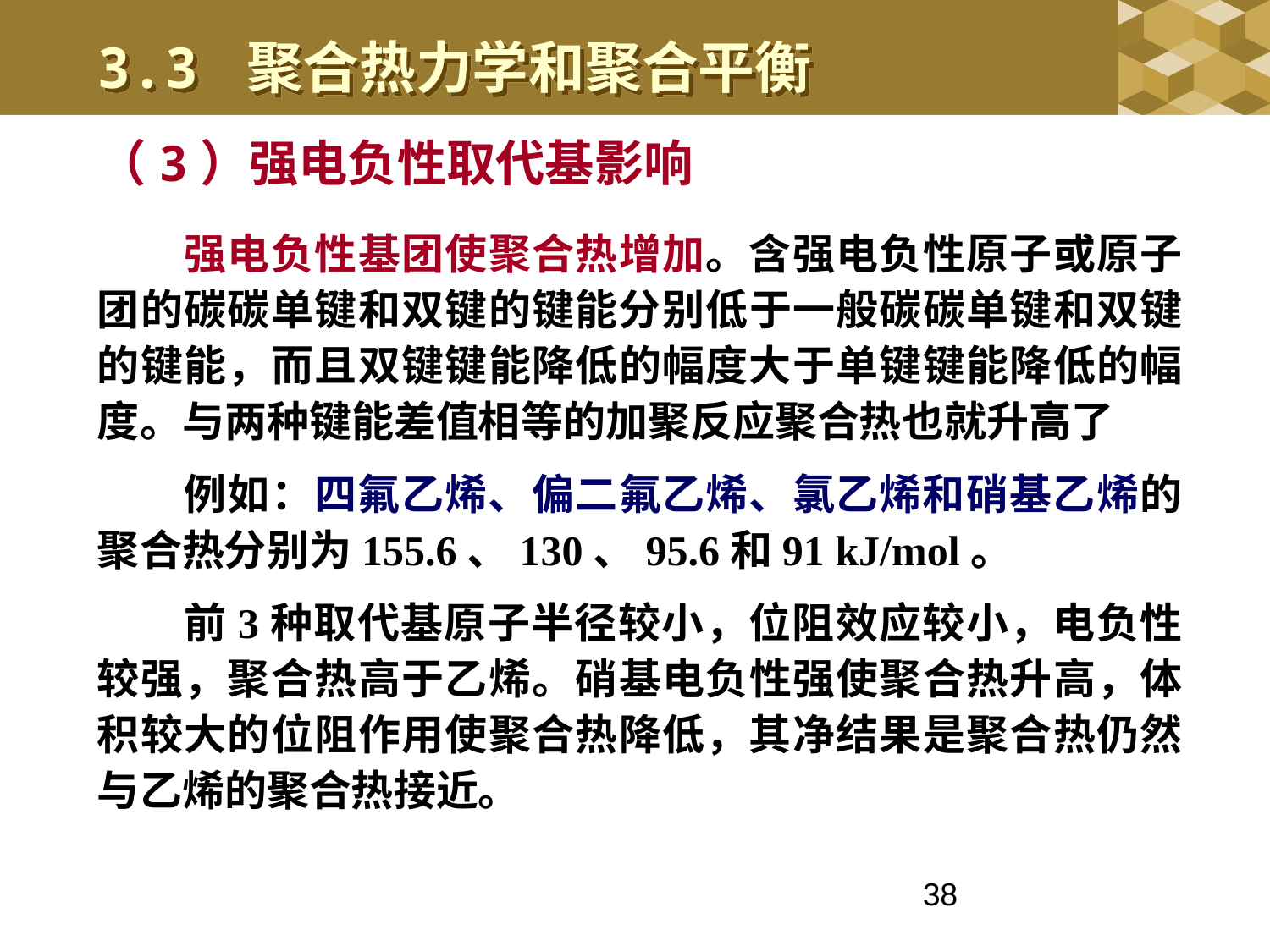

3.3 聚合热力学和聚合平衡
（3）强电负性取代基影响
强电负性基团使聚合热增加。含强电负性原子或原子团的碳碳单键和双键的键能分别低于一般碳碳单键和双键的键能，而且双键键能降低的幅度大于单键键能降低的幅度。与两种键能差值相等的加聚反应聚合热也就升高了
例如：四氟乙烯、偏二氟乙烯、氯乙烯和硝基乙烯的聚合热分别为155.6、130、95.6和91 kJ/mol。
前3种取代基原子半径较小，位阻效应较小，电负性较强，聚合热高于乙烯。硝基电负性强使聚合热升高，体积较大的位阻作用使聚合热降低，其净结果是聚合热仍然与乙烯的聚合热接近。
38